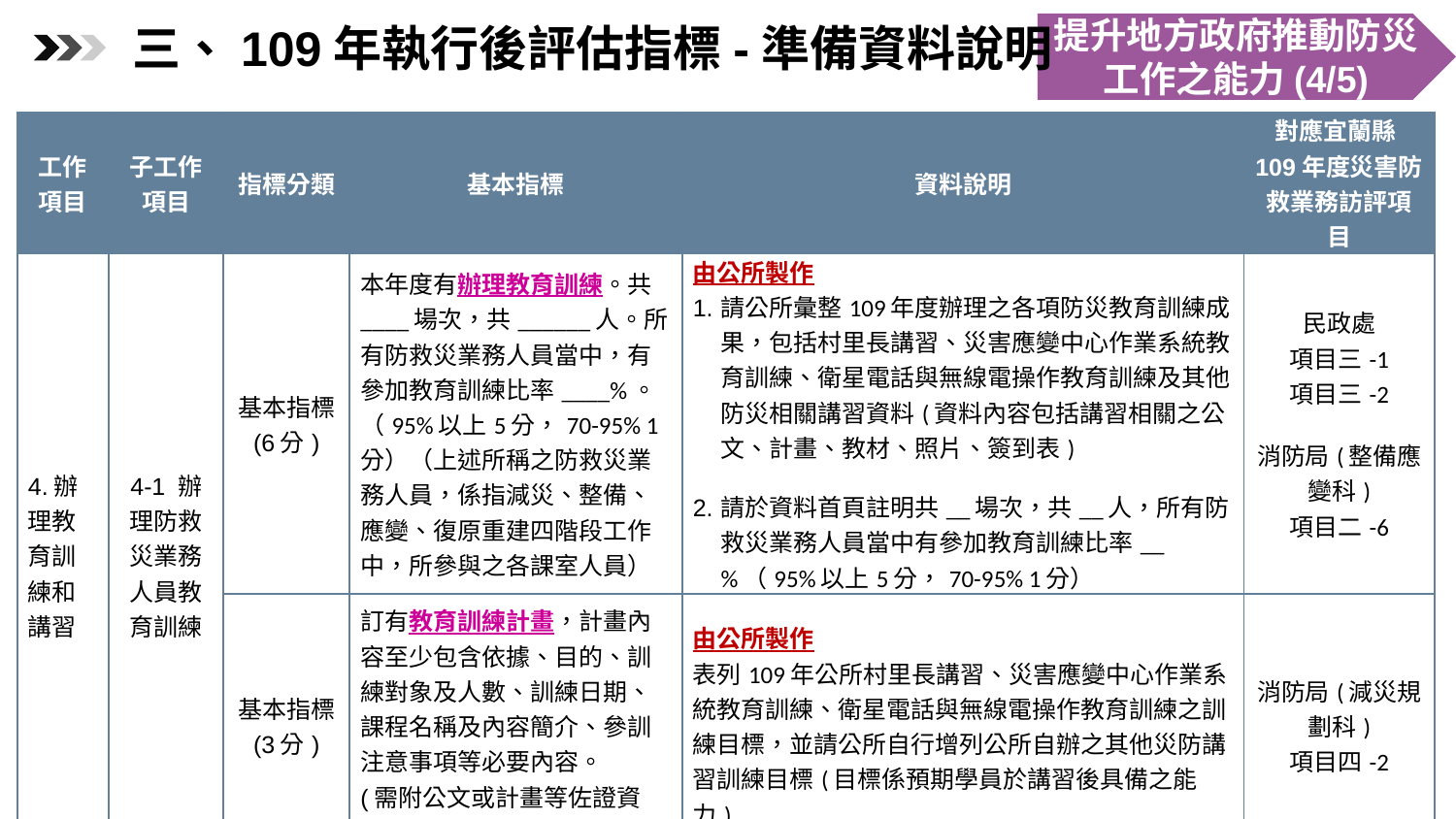

提升地方政府推動防災工作之能力(4/5)
三、109年執行後評估指標-準備資料說明

| 工作項目 | 子工作項目 | 指標分類 | 基本指標 | 資料說明 | 對應宜蘭縣109年度災害防救業務訪評項目 |
| --- | --- | --- | --- | --- | --- |
| 4.辦理教育訓練和講習 | 4-1 辦理防救災業務人員教育訓練 | 基本指標 (6分) | 本年度有辦理教育訓練。共\_\_\_\_場次，共\_\_\_\_\_\_人。所有防救災業務人員當中，有參加教育訓練比率\_\_\_\_%。（95%以上5分，70-95% 1分）（上述所稱之防救災業務人員，係指減災、整備、應變、復原重建四階段工作中，所參與之各課室人員） | 由公所製作 請公所彙整109年度辦理之各項防災教育訓練成果，包括村里長講習、災害應變中心作業系統教育訓練、衛星電話與無線電操作教育訓練及其他防災相關講習資料(資料內容包括講習相關之公文、計畫、教材、照片、簽到表) 請於資料首頁註明共\_\_場次，共\_\_人，所有防救災業務人員當中有參加教育訓練比率\_\_%（95%以上5分，70-95% 1分） | 民政處 項目三-1 項目三-2   消防局(整備應變科) 項目二-6 |
|  |  | 基本指標 (3分) | 訂有教育訓練計畫，計畫內容至少包含依據、目的、訓練對象及人數、訓練日期、課程名稱及內容簡介、參訓注意事項等必要內容。 (需附公文或計畫等佐證資料) | 由公所製作 表列109年公所村里長講習、災害應變中心作業系統教育訓練、衛星電話與無線電操作教育訓練之訓練目標，並請公所自行增列公所自辦之其他災防講習訓練目標(目標係預期學員於講習後具備之能力) | 消防局(減災規劃科) 項目四-2 |
17